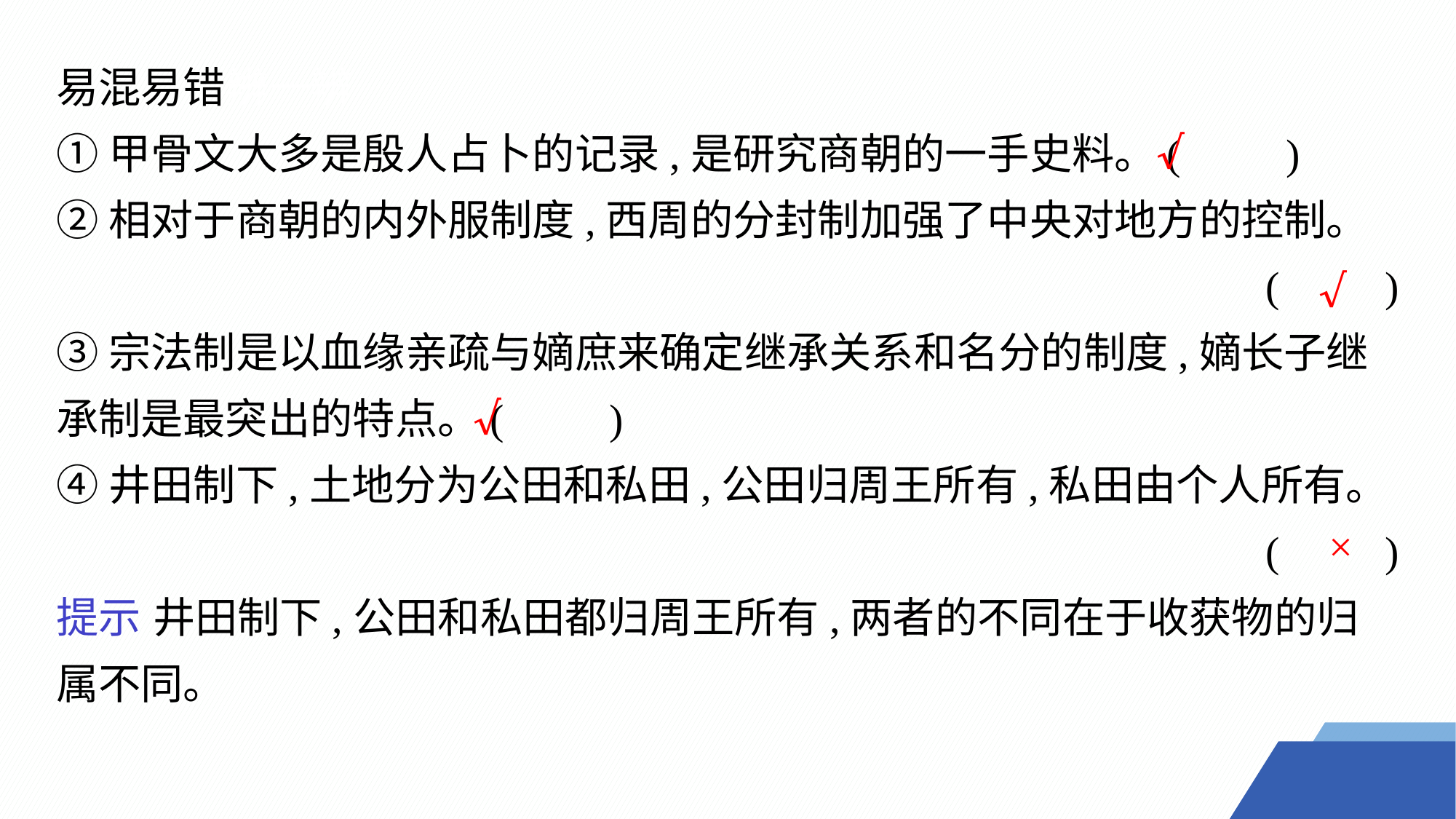

易混易错辨一辨
①甲骨文大多是殷人占卜的记录,是研究商朝的一手史料。(　　)
②相对于商朝的内外服制度,西周的分封制加强了中央对地方的控制。
(　　)
③宗法制是以血缘亲疏与嫡庶来确定继承关系和名分的制度,嫡长子继承制是最突出的特点。(　　)
④井田制下,土地分为公田和私田,公田归周王所有,私田由个人所有。
(　　)
√
√
√
×
提示 井田制下,公田和私田都归周王所有,两者的不同在于收获物的归属不同。